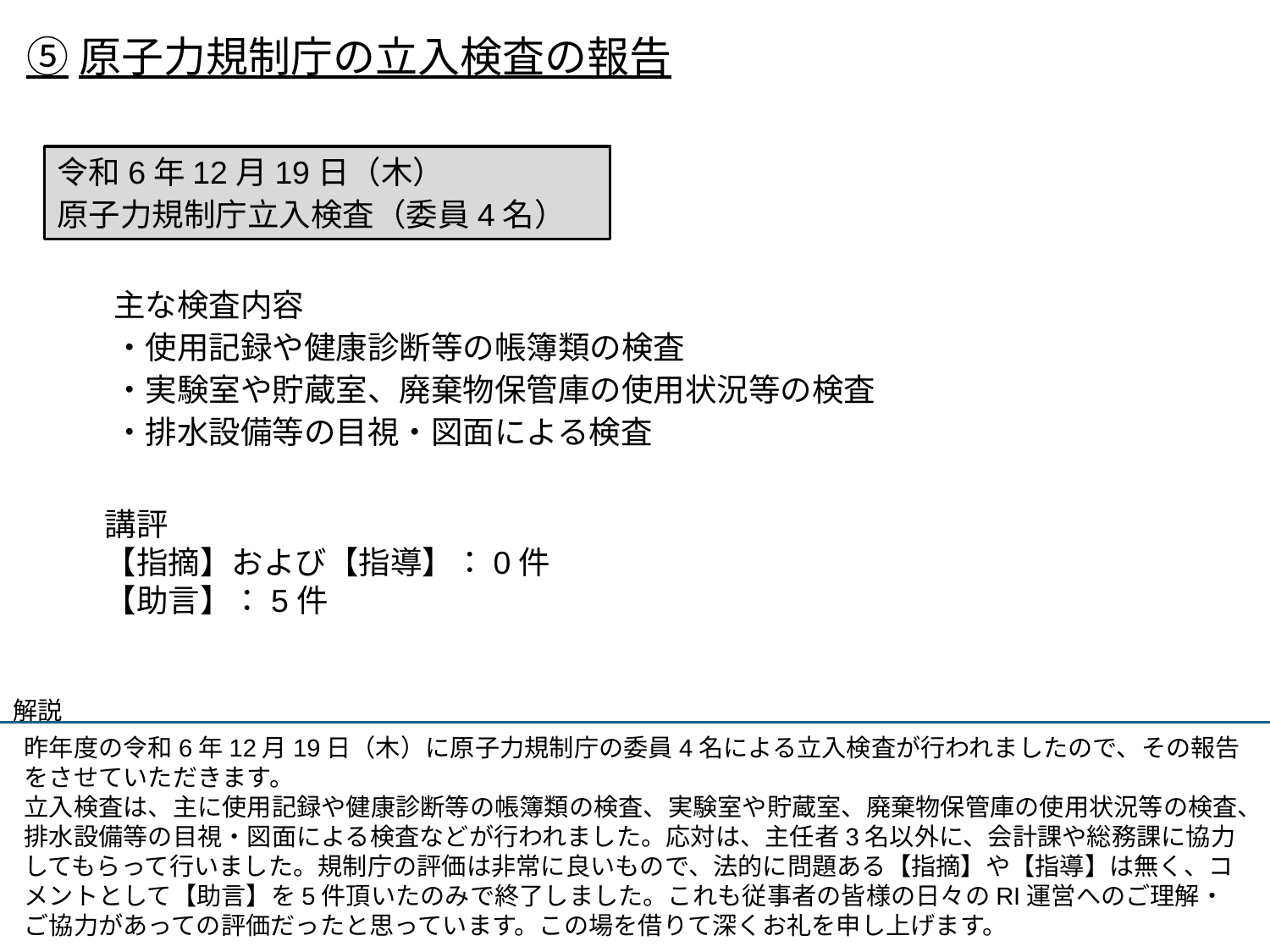

⑤原子力規制庁の立入検査の報告
令和6年12月19日（木）
原子力規制庁立入検査（委員4名）
主な検査内容
・使用記録や健康診断等の帳簿類の検査
・実験室や貯蔵室、廃棄物保管庫の使用状況等の検査
・排水設備等の目視・図面による検査
講評
【指摘】および【指導】：0件
【助言】：5件
解説
昨年度の令和6年12月19日（木）に原子力規制庁の委員4名による立入検査が行われましたので、その報告をさせていただきます。
立入検査は、主に使用記録や健康診断等の帳簿類の検査、実験室や貯蔵室、廃棄物保管庫の使用状況等の検査、排水設備等の目視・図面による検査などが行われました。応対は、主任者3名以外に、会計課や総務課に協力してもらって行いました。規制庁の評価は非常に良いもので、法的に問題ある【指摘】や【指導】は無く、コメントとして【助言】を5件頂いたのみで終了しました。これも従事者の皆様の日々のRI運営へのご理解・ご協力があっての評価だったと思っています。この場を借りて深くお礼を申し上げます。